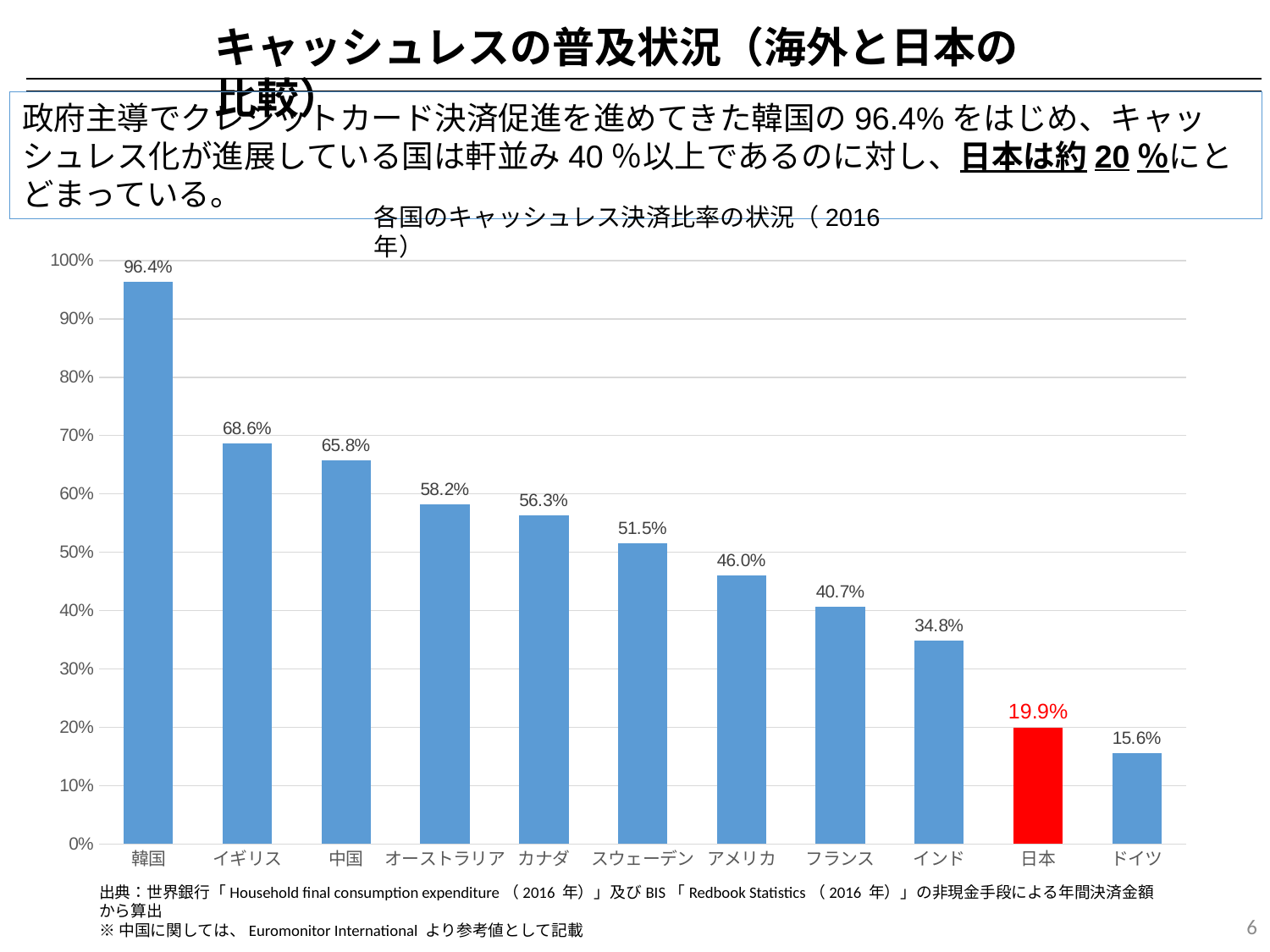

キャッシュレスの普及状況（海外と日本の比較）
政府主導でクレジットカード決済促進を進めてきた韓国の96.4%をはじめ、キャッシュレス化が進展している国は軒並み40％以上であるのに対し、日本は約20％にとどまっている。
各国のキャッシュレス決済⽐率の状況（2016年）

### Chart

| Category |  |
|---|---|
| 韓国 | 0.964 |
| イギリス | 0.686 |
| 中国 | 0.658 |
| オーストラリア | 0.582 |
| カナダ | 0.563 |
| スウェーデン | 0.515 |
| アメリカ | 0.46 |
| フランス | 0.407 |
| インド | 0.348 |
| 日本 | 0.199 |
| ドイツ | 0.156 |
出典：世界銀行「Household final consumption expenditure（2016 年）」及びBIS「Redbook Statistics（2016 年）」の非現金手段による年間決済金額から算出
※中国に関しては、Euromonitor International より参考値として記載
6